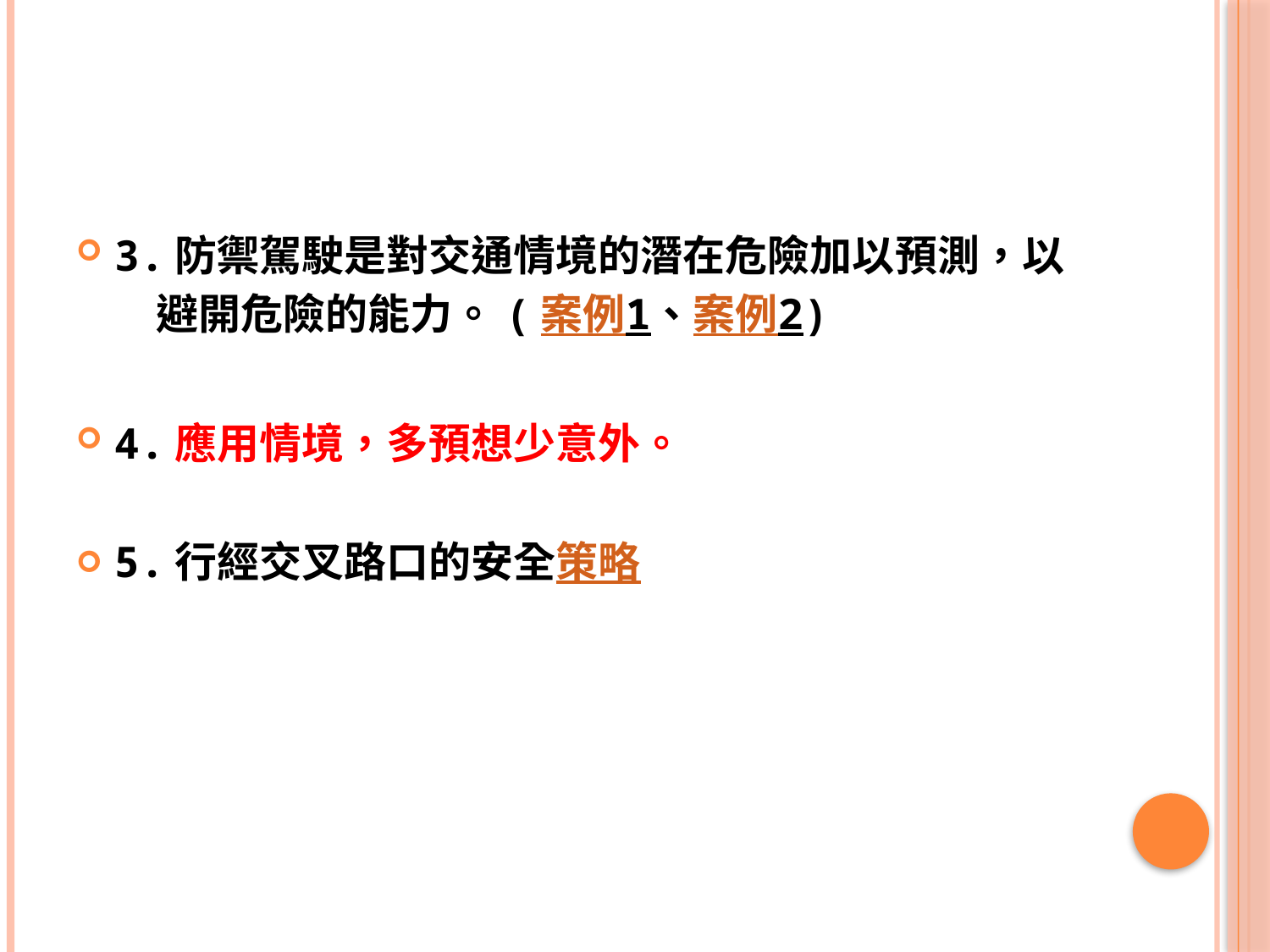

3.防禦駕駛是對交通情境的潛在危險加以預測，以
避開危險的能力。(案例1、案例2)

4.應用情境，多預想少意外。

5.行經交叉路口的安全策略